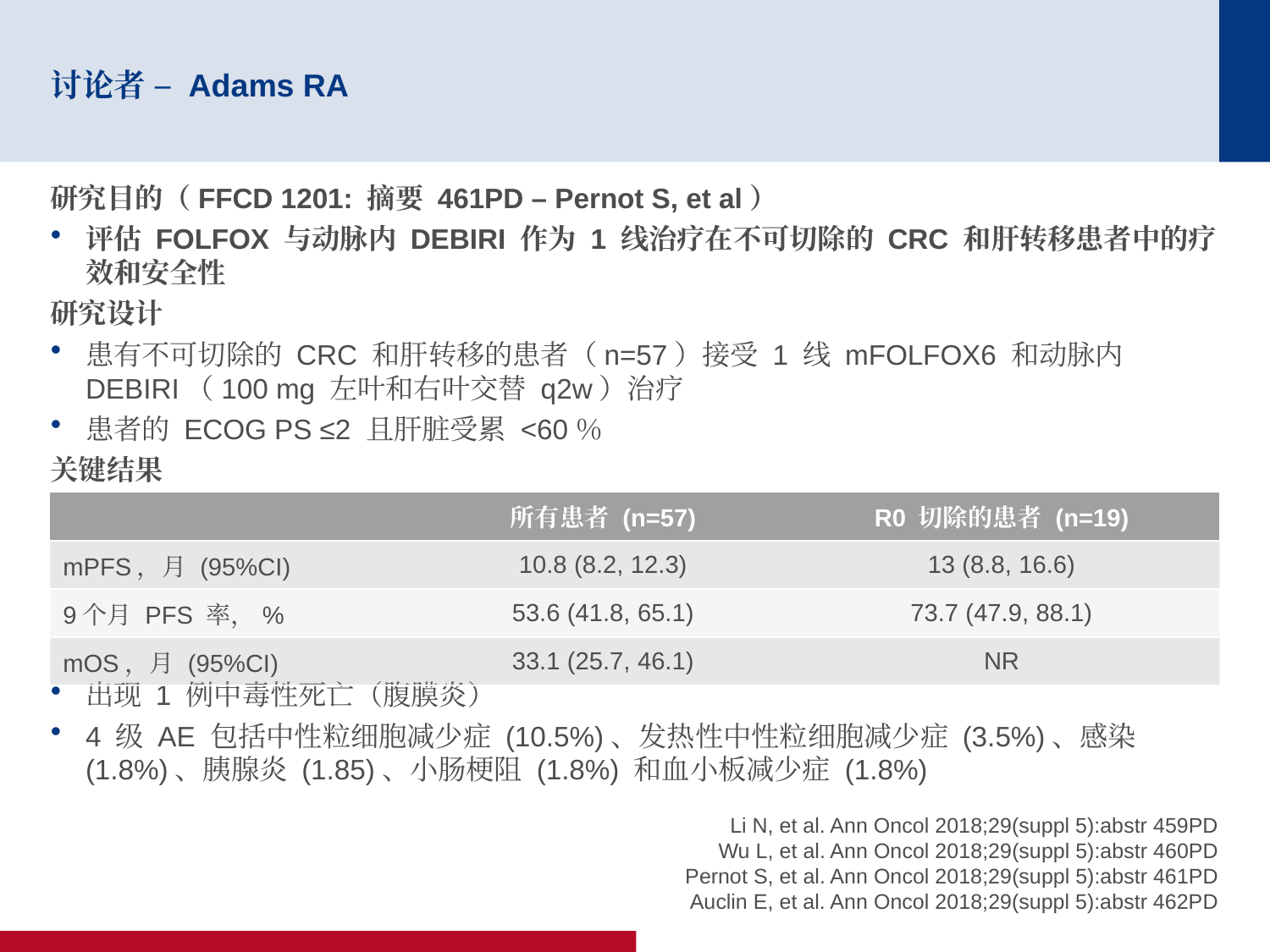

# 讨论者 – Adams RA
研究目的（FFCD 1201: 摘要 461PD – Pernot S, et al）
评估 FOLFOX 与动脉内 DEBIRI 作为 1 线治疗在不可切除的 CRC 和肝转移患者中的疗效和安全性
研究设计
患有不可切除的 CRC 和肝转移的患者（n=57）接受 1 线 mFOLFOX6 和动脉内 DEBIRI（100 mg 左叶和右叶交替 q2w）治疗
患者的 ECOG PS ≤2 且肝脏受累 <60％
关键结果

出现 1 例中毒性死亡（腹膜炎）
4 级 AE 包括中性粒细胞减少症 (10.5%)、发热性中性粒细胞减少症 (3.5%)、感染 (1.8%)、胰腺炎 (1.85)、小肠梗阻 (1.8%) 和血小板减少症 (1.8%)
|  | 所有患者 (n=57) | R0 切除的患者 (n=19) |
| --- | --- | --- |
| mPFS，月 (95%CI) | 10.8 (8.2, 12.3) | 13 (8.8, 16.6) |
| 9个月 PFS 率，% | 53.6 (41.8, 65.1) | 73.7 (47.9, 88.1) |
| mOS，月 (95%CI) | 33.1 (25.7, 46.1) | NR |
Li N, et al. Ann Oncol 2018;29(suppl 5):abstr 459PD
Wu L, et al. Ann Oncol 2018;29(suppl 5):abstr 460PD
Pernot S, et al. Ann Oncol 2018;29(suppl 5):abstr 461PD
Auclin E, et al. Ann Oncol 2018;29(suppl 5):abstr 462PD